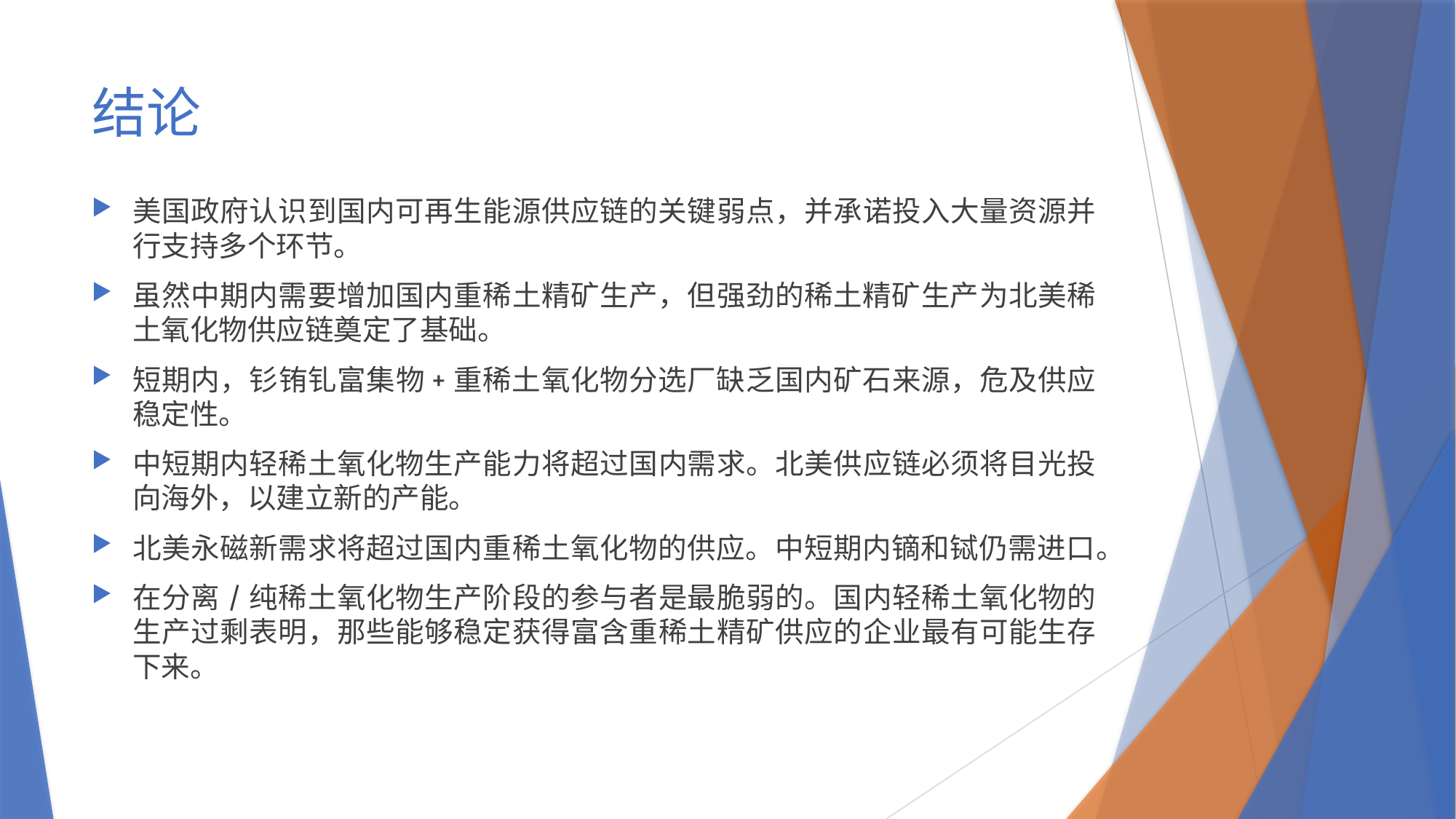

# 结论
美国政府认识到国内可再生能源供应链的关键弱点，并承诺投入大量资源并行支持多个环节。
虽然中期内需要增加国内重稀土精矿生产，但强劲的稀土精矿生产为北美稀土氧化物供应链奠定了基础。
短期内，钐铕钆富集物+重稀土氧化物分选厂缺乏国内矿石来源，危及供应稳定性。
中短期内轻稀土氧化物生产能力将超过国内需求。北美供应链必须将目光投向海外，以建立新的产能。
北美永磁新需求将超过国内重稀土氧化物的供应。中短期内镝和铽仍需进口。
在分离/纯稀土氧化物生产阶段的参与者是最脆弱的。国内轻稀土氧化物的生产过剩表明，那些能够稳定获得富含重稀土精矿供应的企业最有可能生存下来。